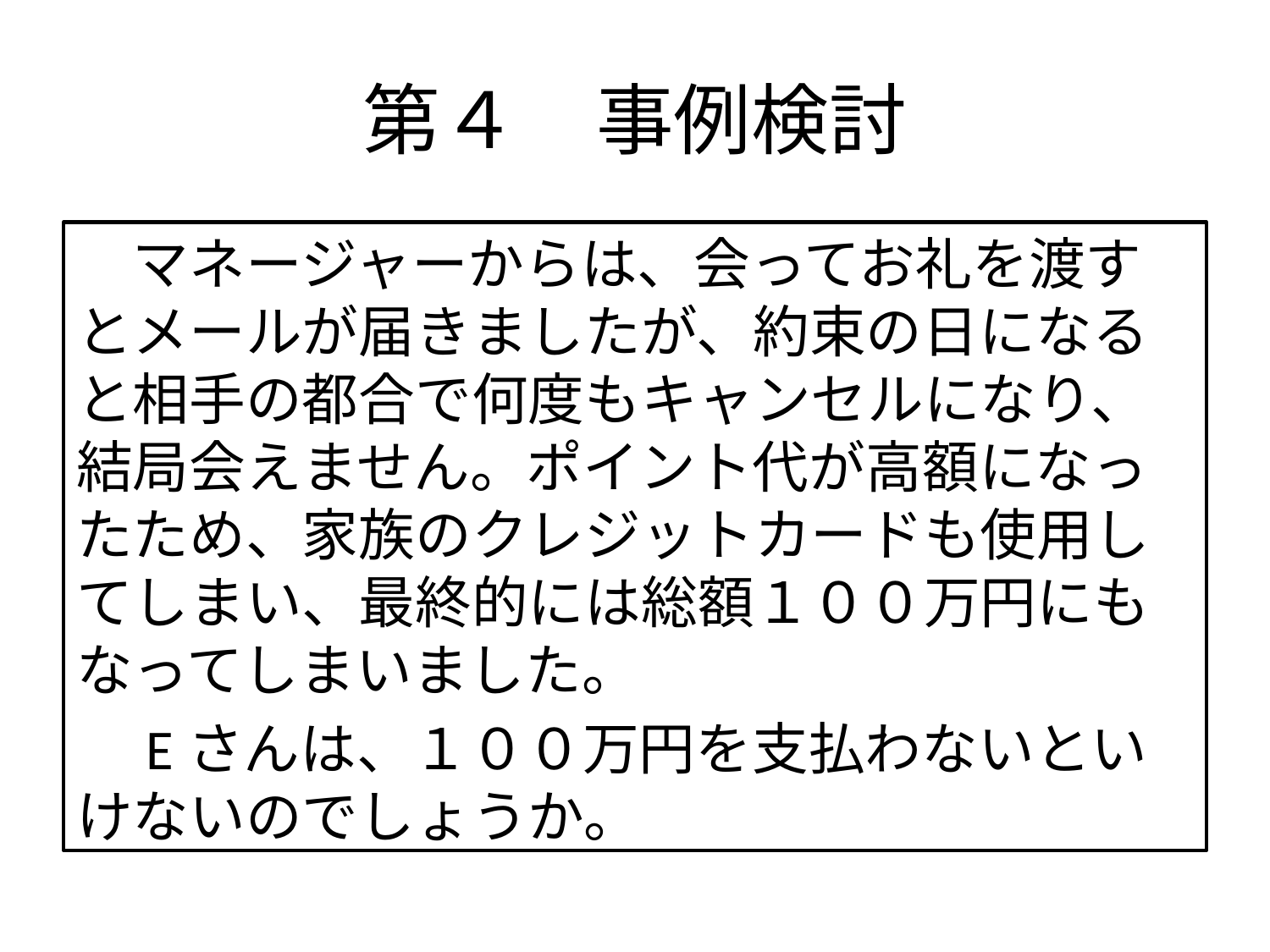

# 第４　事例検討
　マネージャーからは、会ってお礼を渡すとメールが届きましたが、約束の日になると相手の都合で何度もキャンセルになり、結局会えません。ポイント代が高額になったため、家族のクレジットカードも使用してしまい、最終的には総額１００万円にもなってしまいました。
　Eさんは、１００万円を支払わないといけないのでしょうか。